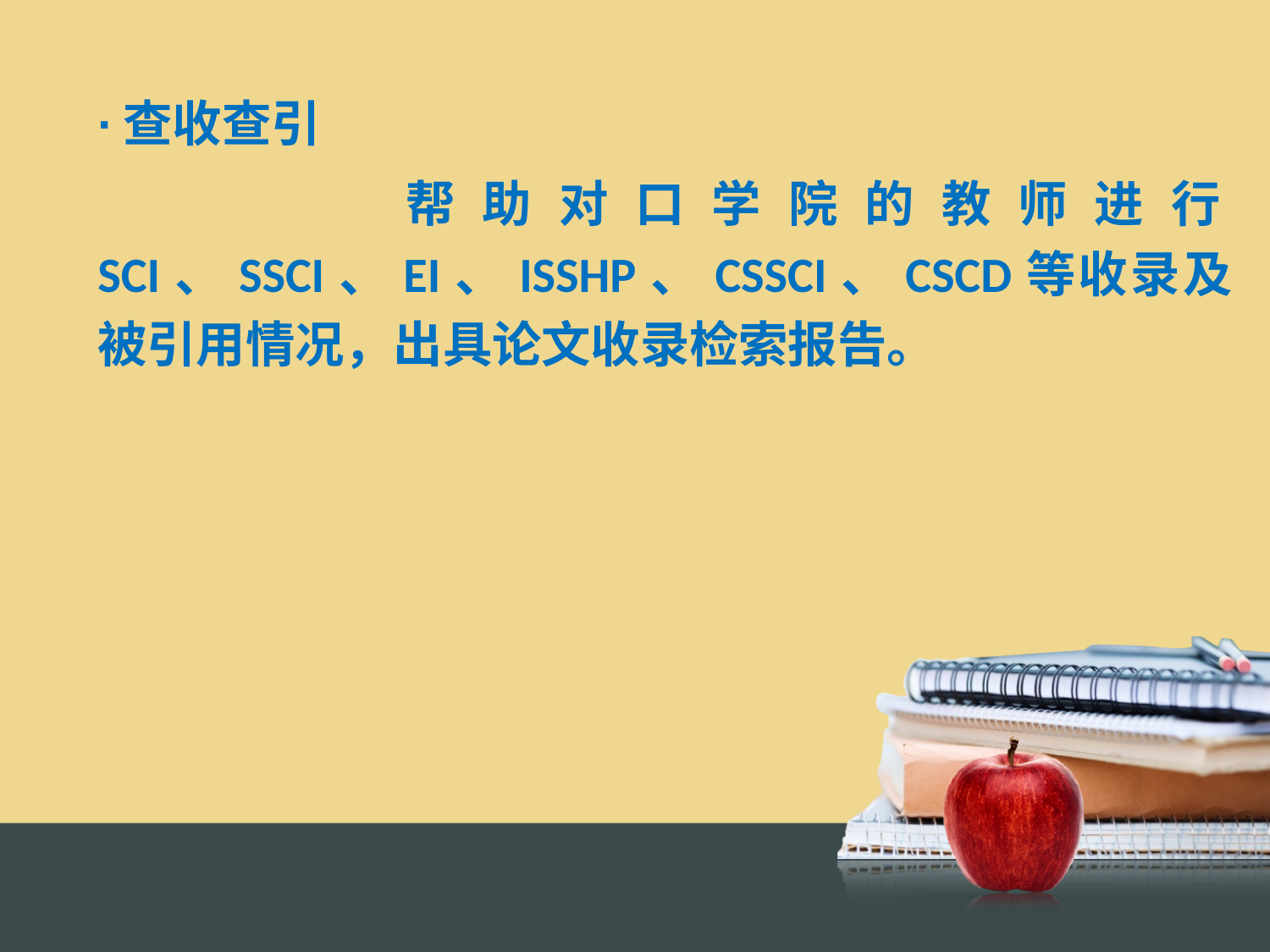

∙查收查引
       帮助对口学院的教师进行SCI、SSCI、EI、ISSHP、CSSCI、CSCD等收录及被引用情况，出具论文收录检索报告。